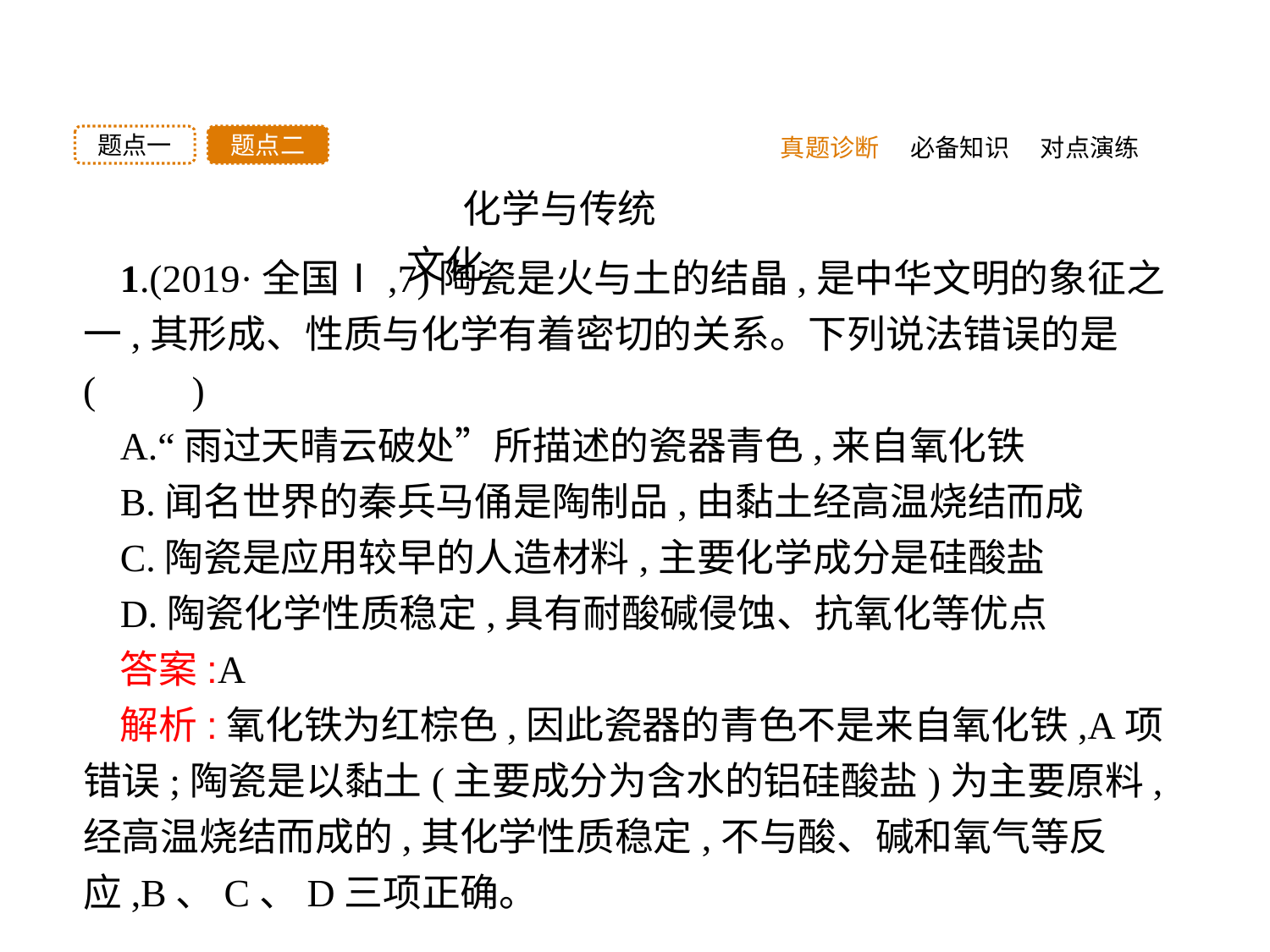

题点二
题点一
真题诊断
必备知识
对点演练
化学与传统文化
1.(2019·全国Ⅰ,7)陶瓷是火与土的结晶,是中华文明的象征之一,其形成、性质与化学有着密切的关系。下列说法错误的是(　　)
A.“雨过天晴云破处”所描述的瓷器青色,来自氧化铁
B.闻名世界的秦兵马俑是陶制品,由黏土经高温烧结而成
C.陶瓷是应用较早的人造材料,主要化学成分是硅酸盐
D.陶瓷化学性质稳定,具有耐酸碱侵蚀、抗氧化等优点
答案:A
解析:氧化铁为红棕色,因此瓷器的青色不是来自氧化铁,A项错误;陶瓷是以黏土(主要成分为含水的铝硅酸盐)为主要原料,经高温烧结而成的,其化学性质稳定,不与酸、碱和氧气等反应,B、C、D三项正确。